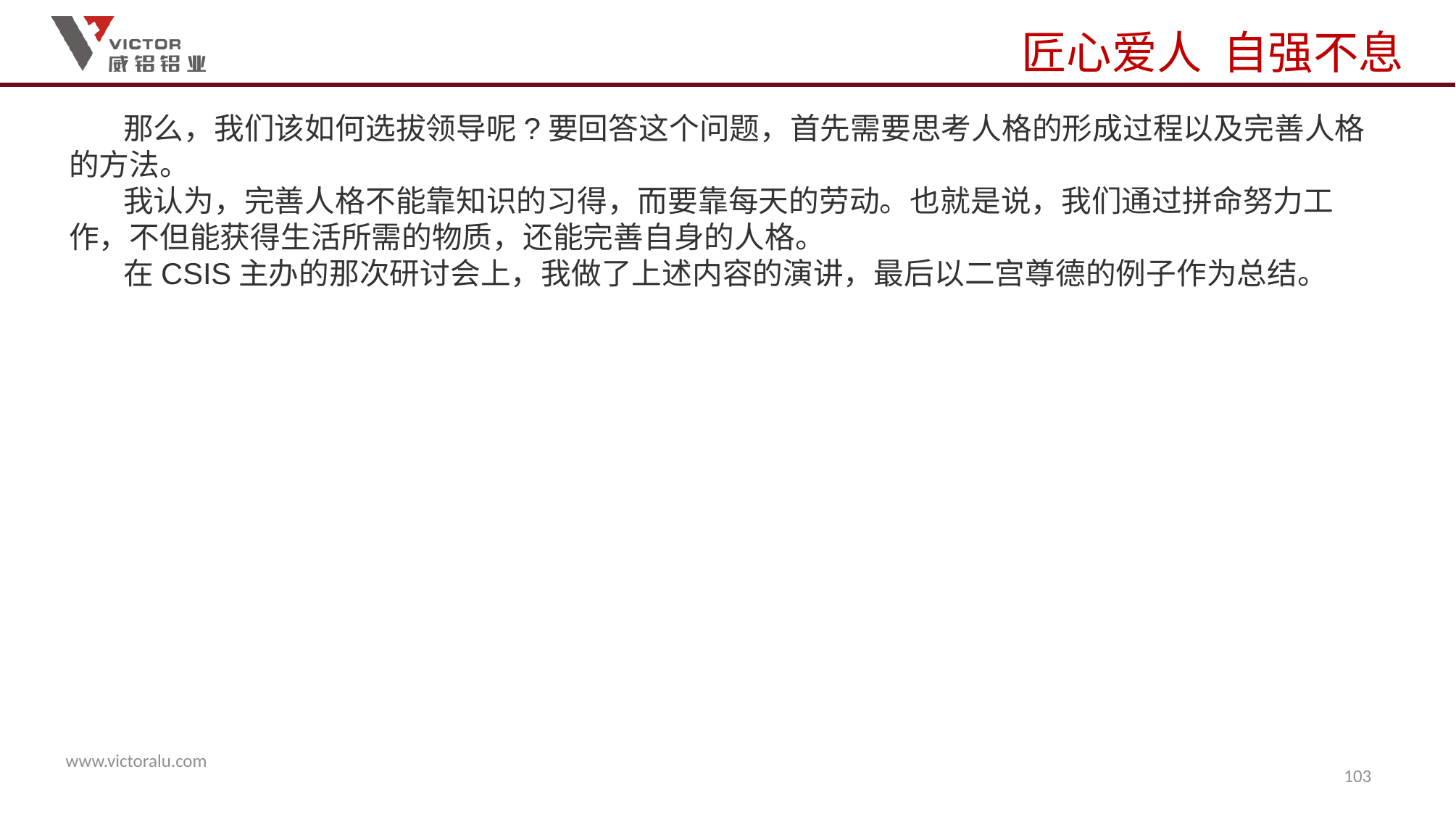

那么，我们该如何选拔领导呢?要回答这个问题，首先需要思考人格的形成过程以及完善人格的方法。
我认为，完善人格不能靠知识的习得，而要靠每天的劳动。也就是说，我们通过拼命努力工作，不但能获得生活所需的物质，还能完善自身的人格。
在CSIS主办的那次研讨会上，我做了上述内容的演讲，最后以二宫尊德的例子作为总结。
103